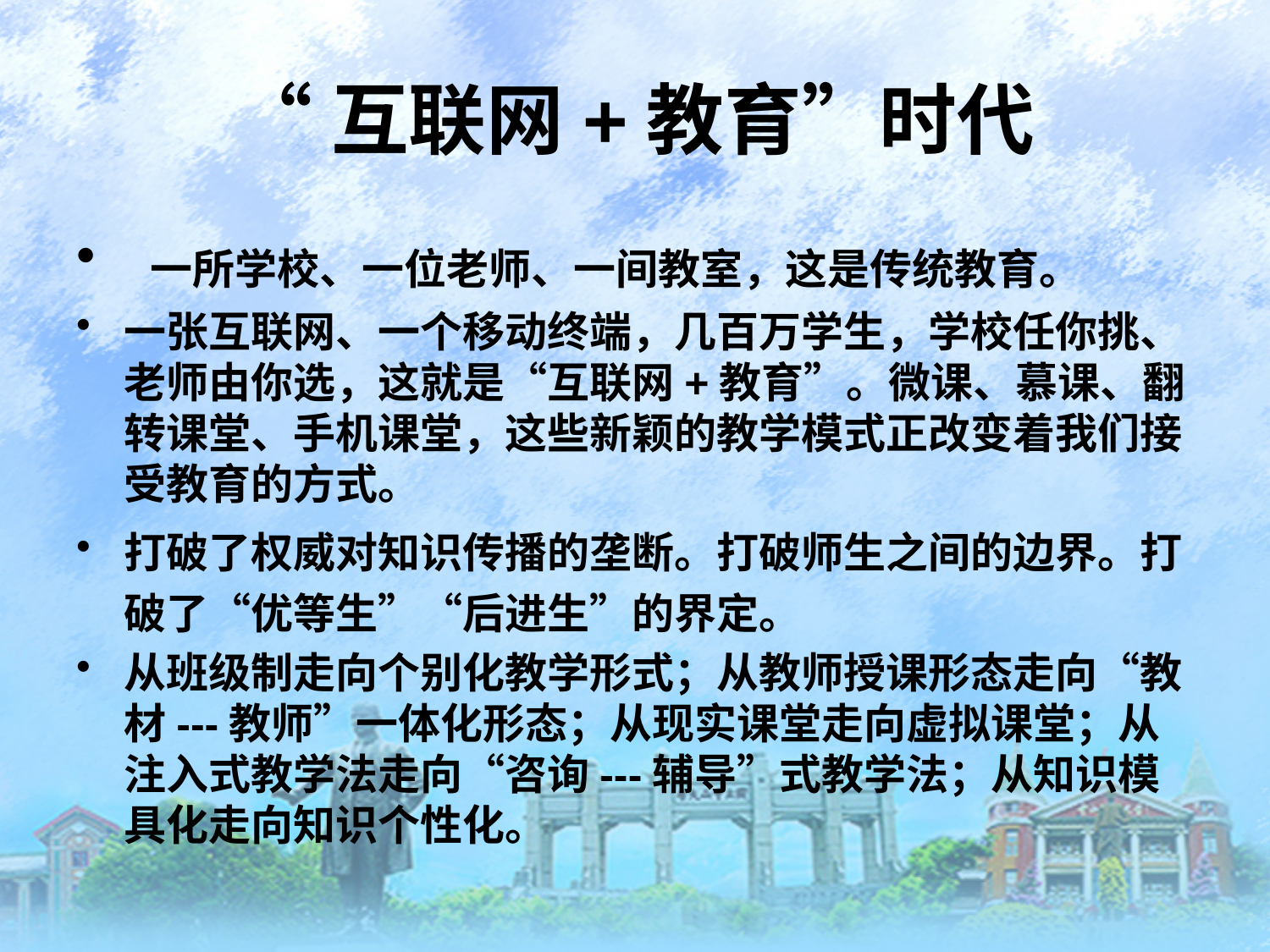

# “互联网+教育”时代
 一所学校、一位老师、一间教室，这是传统教育。
一张互联网、一个移动终端，几百万学生，学校任你挑、老师由你选，这就是“互联网+教育”。微课、慕课、翻转课堂、手机课堂，这些新颖的教学模式正改变着我们接受教育的方式。
打破了权威对知识传播的垄断。打破师生之间的边界。打破了“优等生”“后进生”的界定。
从班级制走向个别化教学形式；从教师授课形态走向“教材---教师”一体化形态；从现实课堂走向虚拟课堂；从注入式教学法走向“咨询---辅导”式教学法；从知识模具化走向知识个性化。